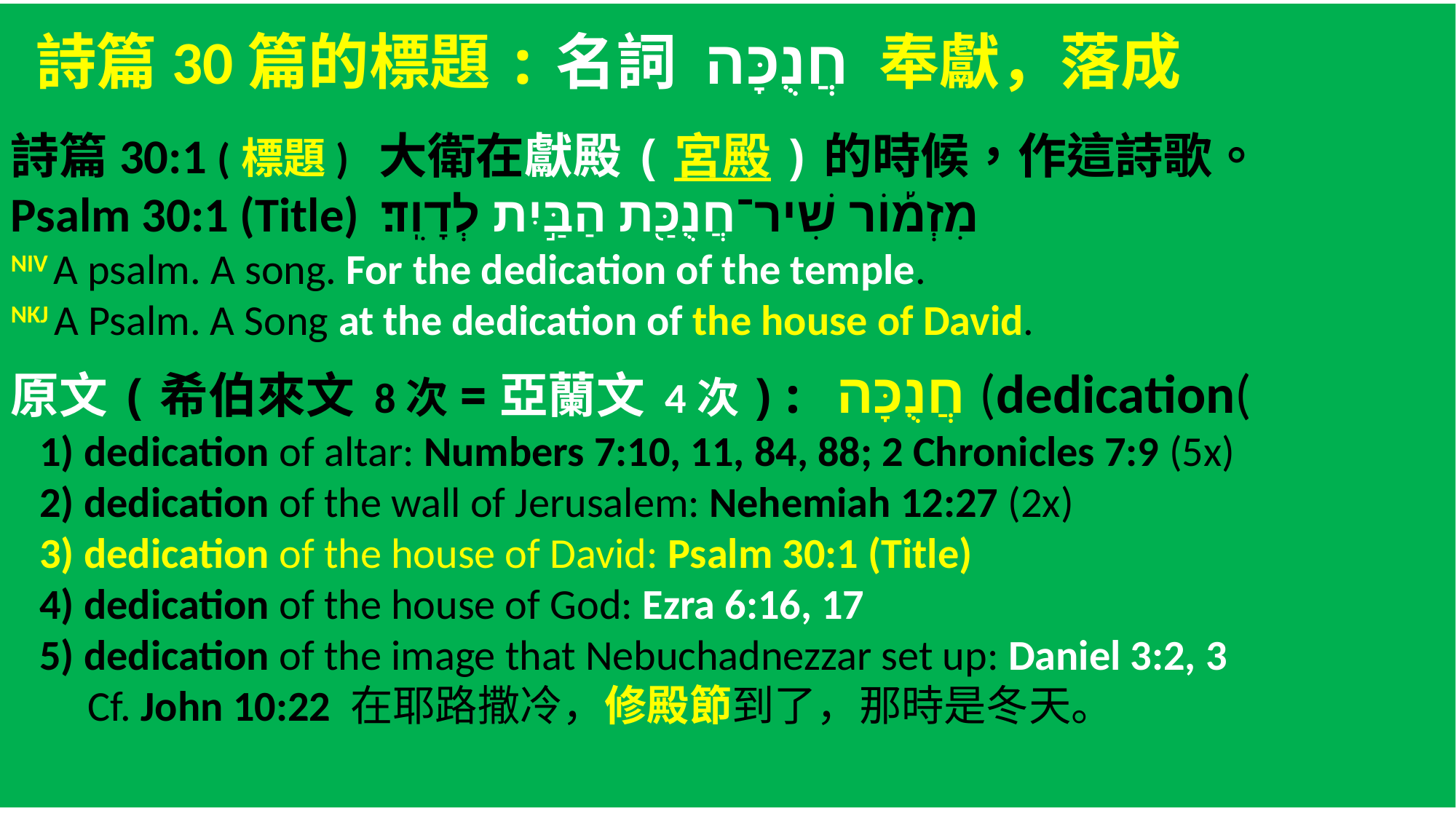

詩篇30篇的標題:名詞 חֲנֻכָּה 奉獻，落成

詩篇30:1 (標題)  大衛在獻殿(宮殿)的時候，作這詩歌。
Psalm 30:1 (Title)  ‎מִזְמ֡וֹר שִׁיר־חֲנֻכַּ֖ת הַבַּ֣יִת לְדָוִֽד׃
NIV A psalm. A song. For the dedication of the temple.
NKJ A Psalm. A Song at the dedication of the house of David.

原文(希伯來文 8次=亞蘭文 4次): חֲנֻכָּה (dedication(
   1) dedication of altar: Numbers 7:10, 11, 84, 88; 2 Chronicles 7:9 (5x)
   2) dedication of the wall of Jerusalem: Nehemiah 12:27 (2x)
   3) dedication of the house of David: Psalm 30:1 (Title)
   4) dedication of the house of God: Ezra 6:16, 17
   5) dedication of the image that Nebuchadnezzar set up: Daniel 3:2, 3
        Cf. John 10:22 在耶路撒冷，修殿節到了，那時是冬天。